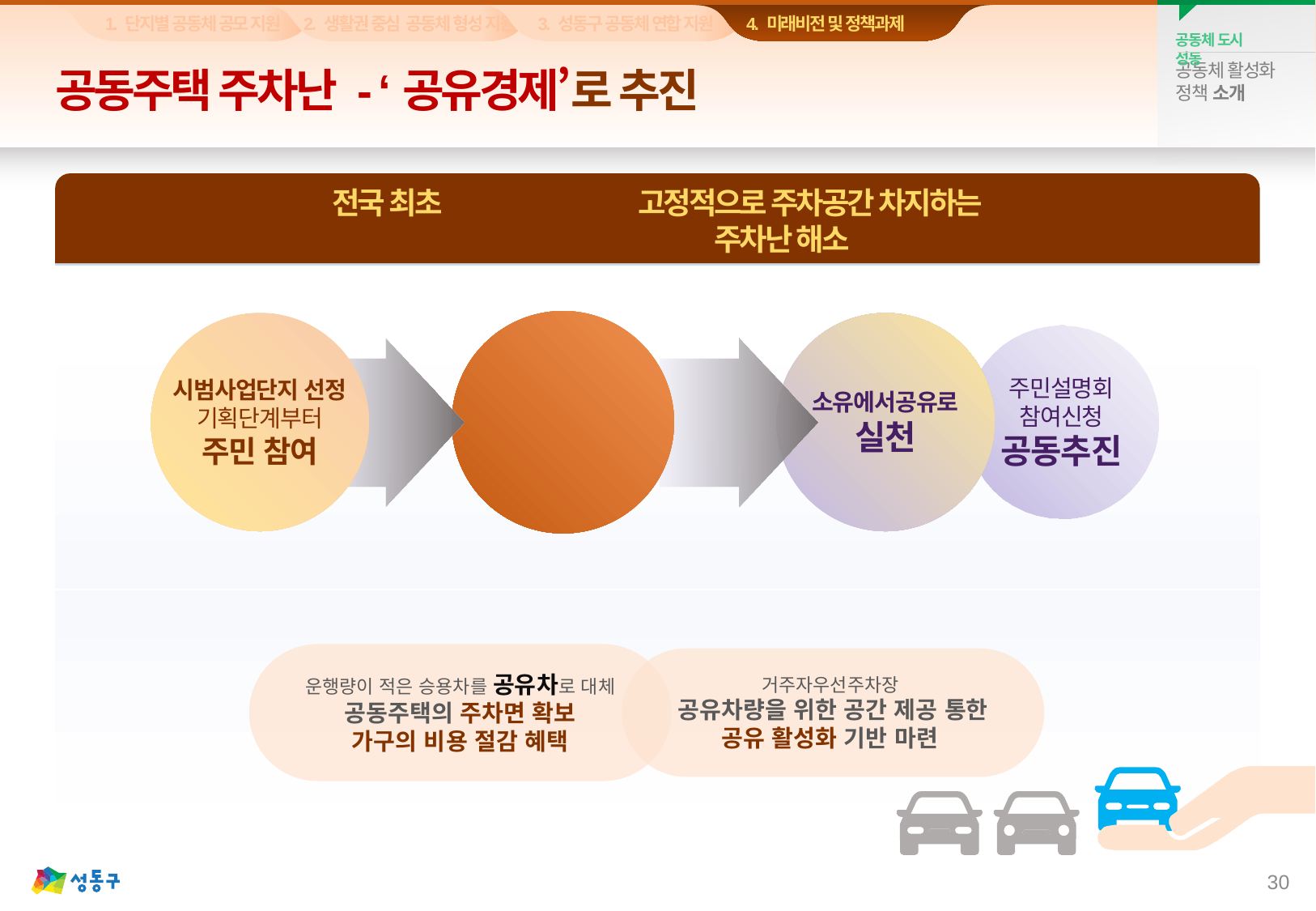

1. 단지별 공동체 공모 지원
2. 생활권 중심  공동체 형성 지원
3. 성동구 공동체 연합 지원
4. 미래비전 및 정책과제 지원

공동체 도시 성동
공동체 활성화 정책 소개
공동주택 주차난 - ‘공유경제’로 추진
전국 최초 공유차량 활용, 고정적으로 주차공간 차지하는
자동차를 밖으로 빼서 주차난 해소

단지-공공-기업
협약
시범사업단지 선정
기획단계부터
주민 참여
소유에서공유로
실천
주민설명회
참여신청
공동추진

운행량이 적은 승용차를 공유차로 대체
공동주택의 주차면 확보
가구의 비용 절감 혜택
거주자우선주차장
공유차량을 위한 공간 제공 통한
공유 활성화 기반 마련

30